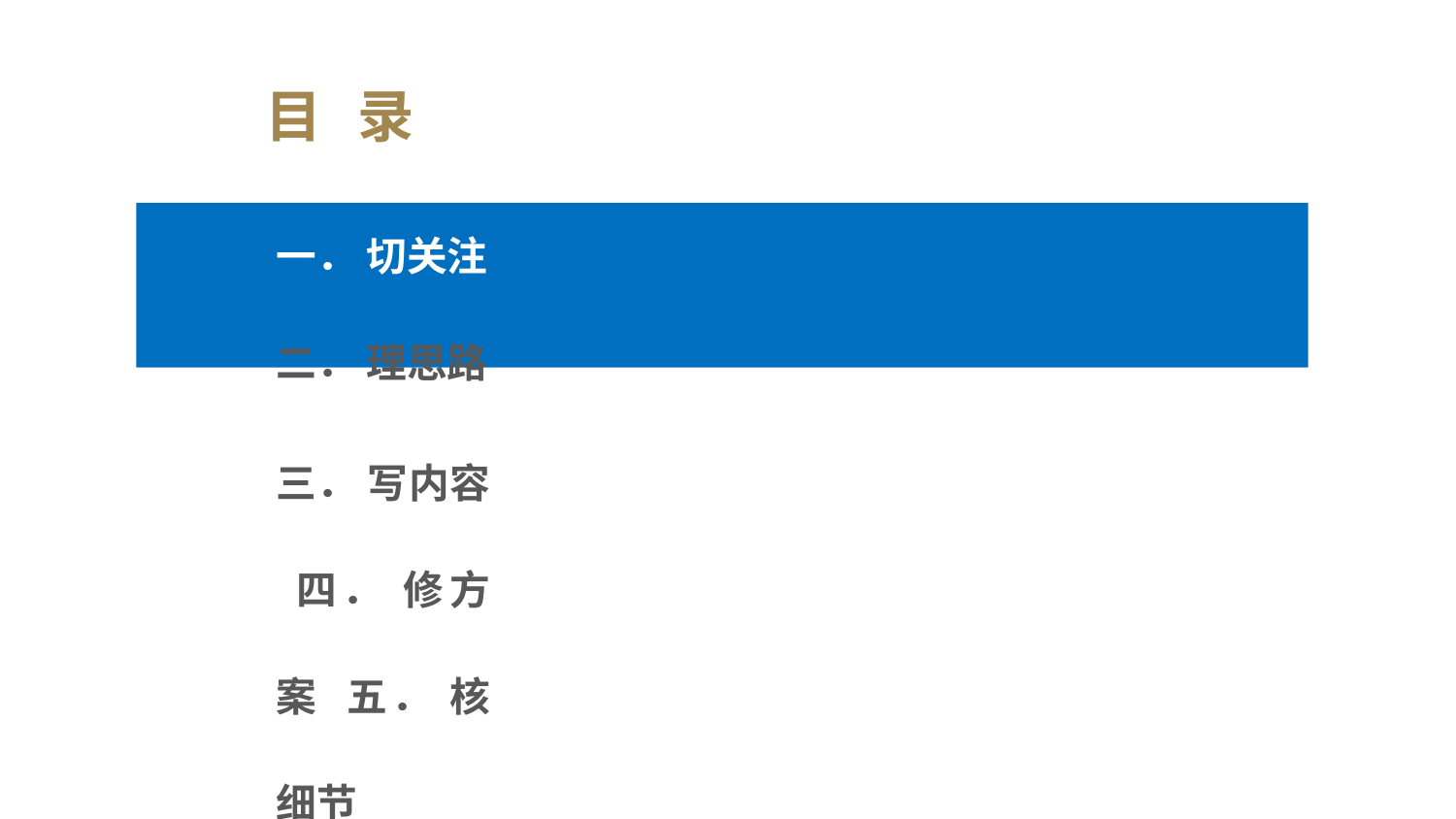

目	录
# 一． 切关注
二． 理思路
三． 写内容  四． 修方案  五． 核细节